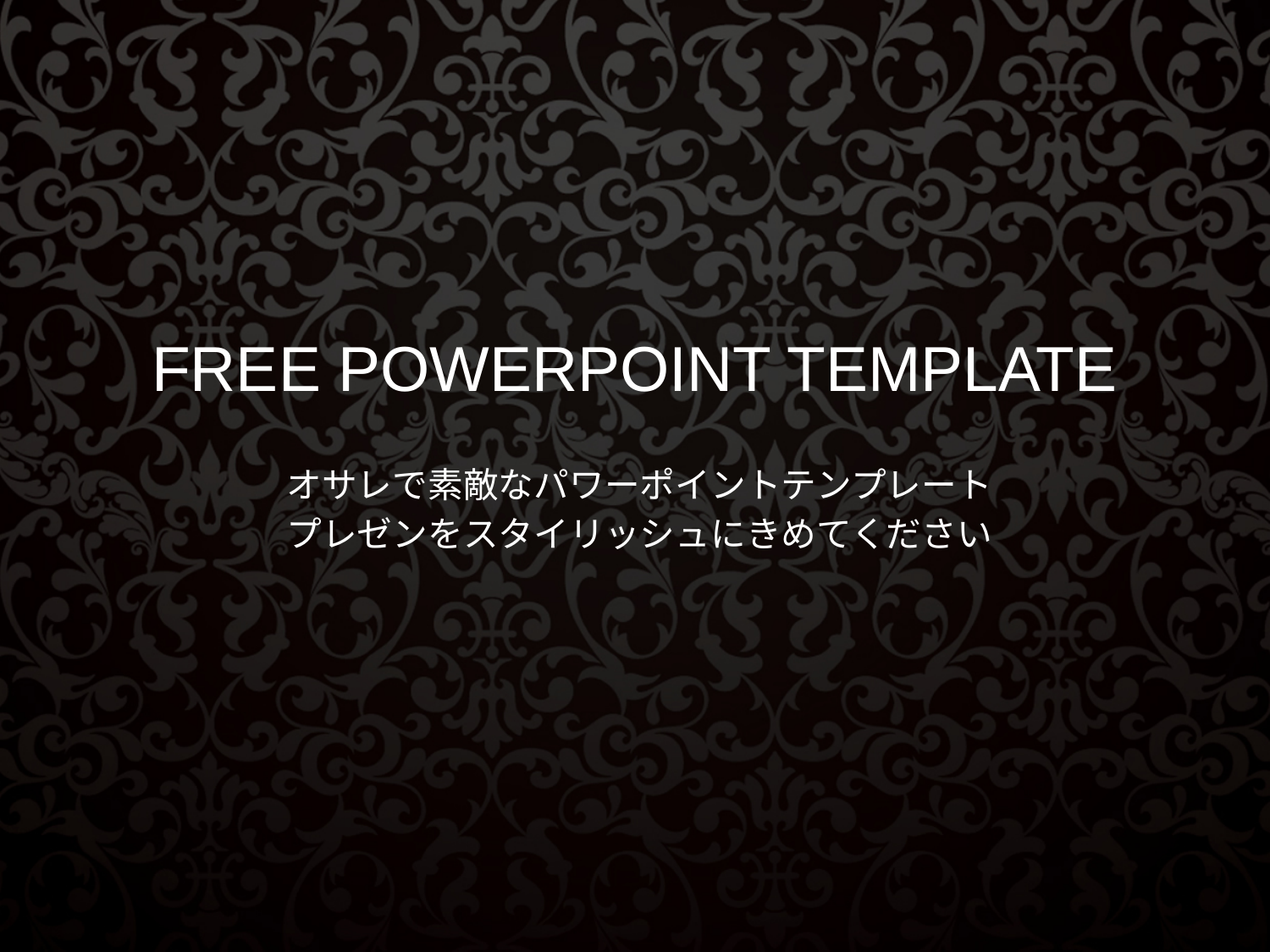

# FREE POWERPOINT TEMPLATE
オサレで素敵なパワーポイントテンプレート
プレゼンをスタイリッシュにきめてください